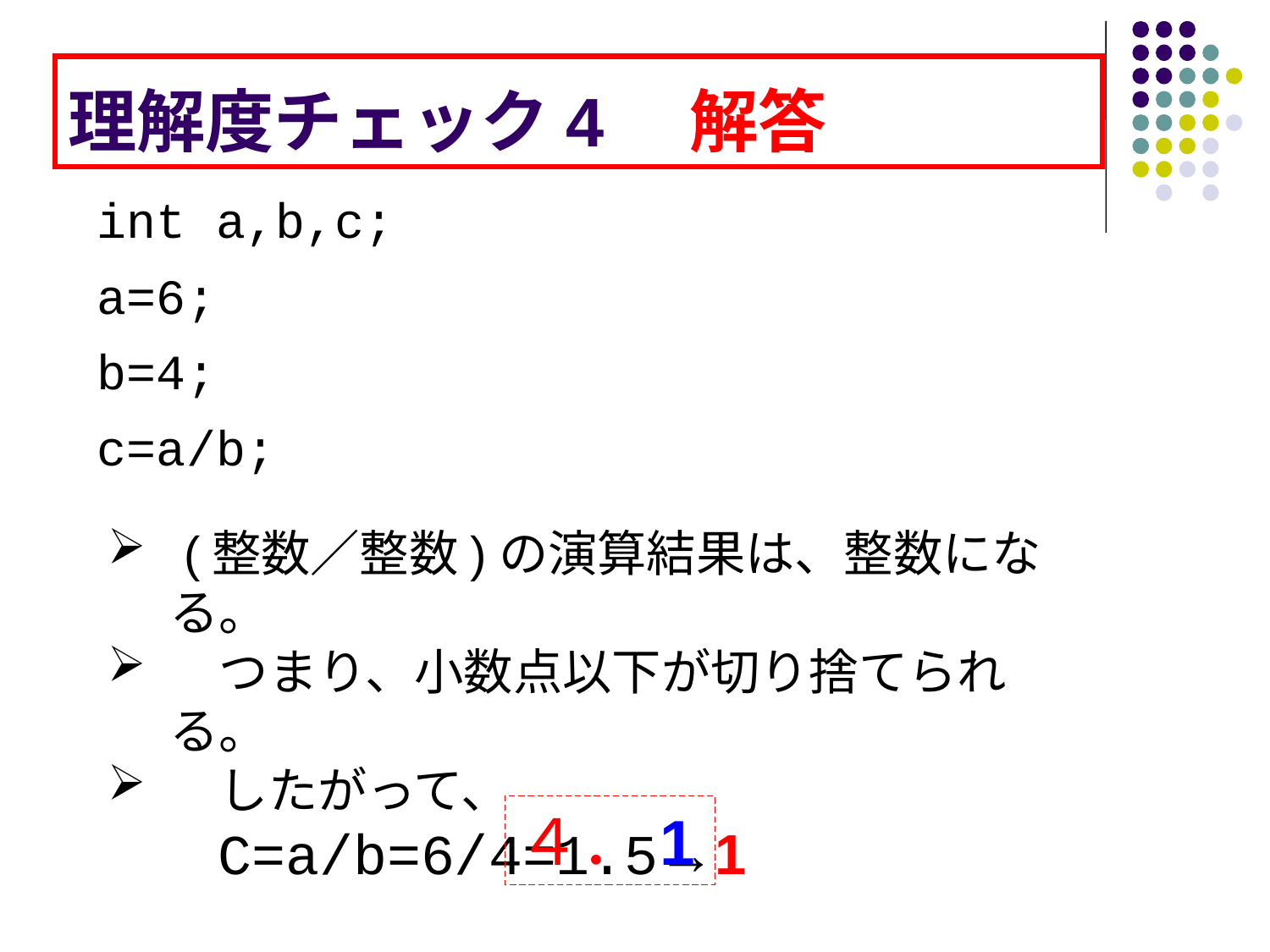

# 理解度チェック4　解答
int a,b,c;
a=6;
b=4;
c=a/b;
 (整数／整数)の演算結果は、整数になる。
　つまり、小数点以下が切り捨てられる。
　したがって、
　　C=a/b=6/4=1.5→1
４．1